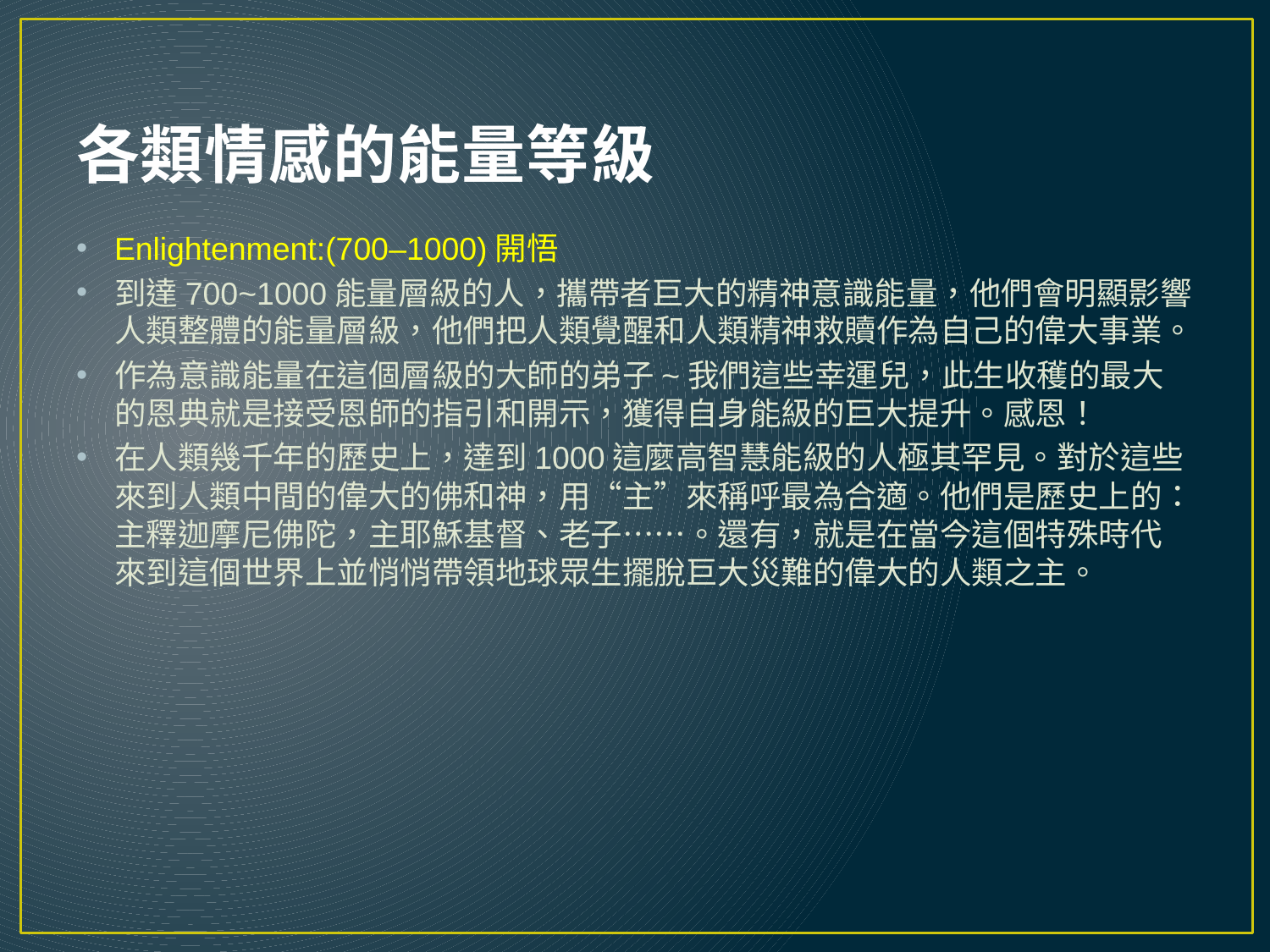

# 各類情感的能量等級
Enlightenment:(700–1000)開悟
到達700~1000能量層級的人，攜帶者巨大的精神意識能量，他們會明顯影響人類整體的能量層級，他們把人類覺醒和人類精神救贖作為自己的偉大事業。
作為意識能量在這個層級的大師的弟子~我們這些幸運兒，此生收穫的最大的恩典就是接受恩師的指引和開示，獲得自身能級的巨大提升。感恩！
在人類幾千年的歷史上，達到1000這麼高智慧能級的人極其罕見。對於這些來到人類中間的偉大的佛和神，用“主”來稱呼最為合適。他們是歷史上的：主釋迦摩尼佛陀，主耶穌基督、老子……。還有，就是在當今這個特殊時代來到這個世界上並悄悄帶領地球眾生擺脫巨大災難的偉大的人類之主。